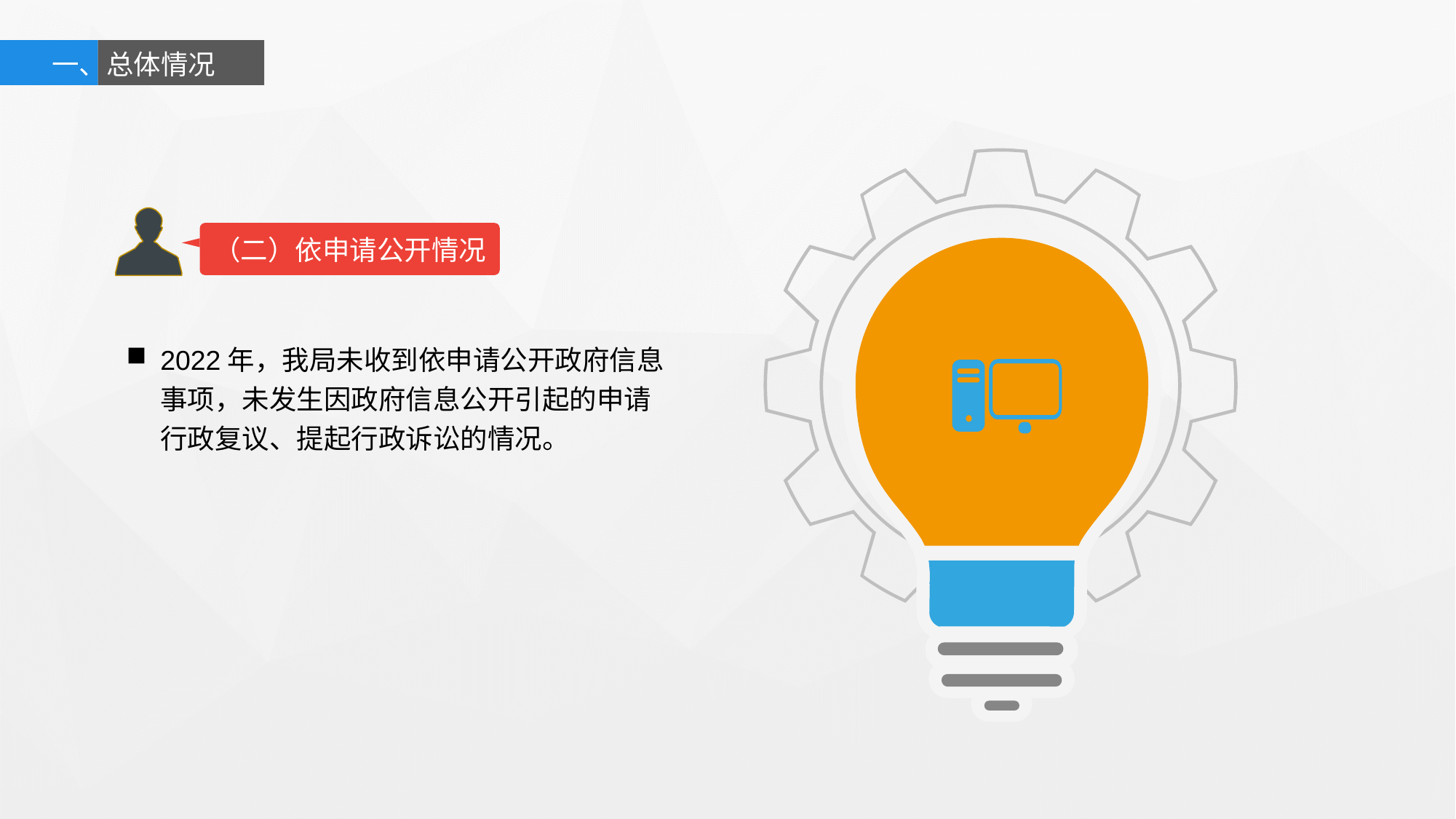

一、总体情况

（二）依申请公开情况

2022年，我局未收到依申请公开政府信息事项，未发生因政府信息公开引起的申请行政复议、提起行政诉讼的情况。